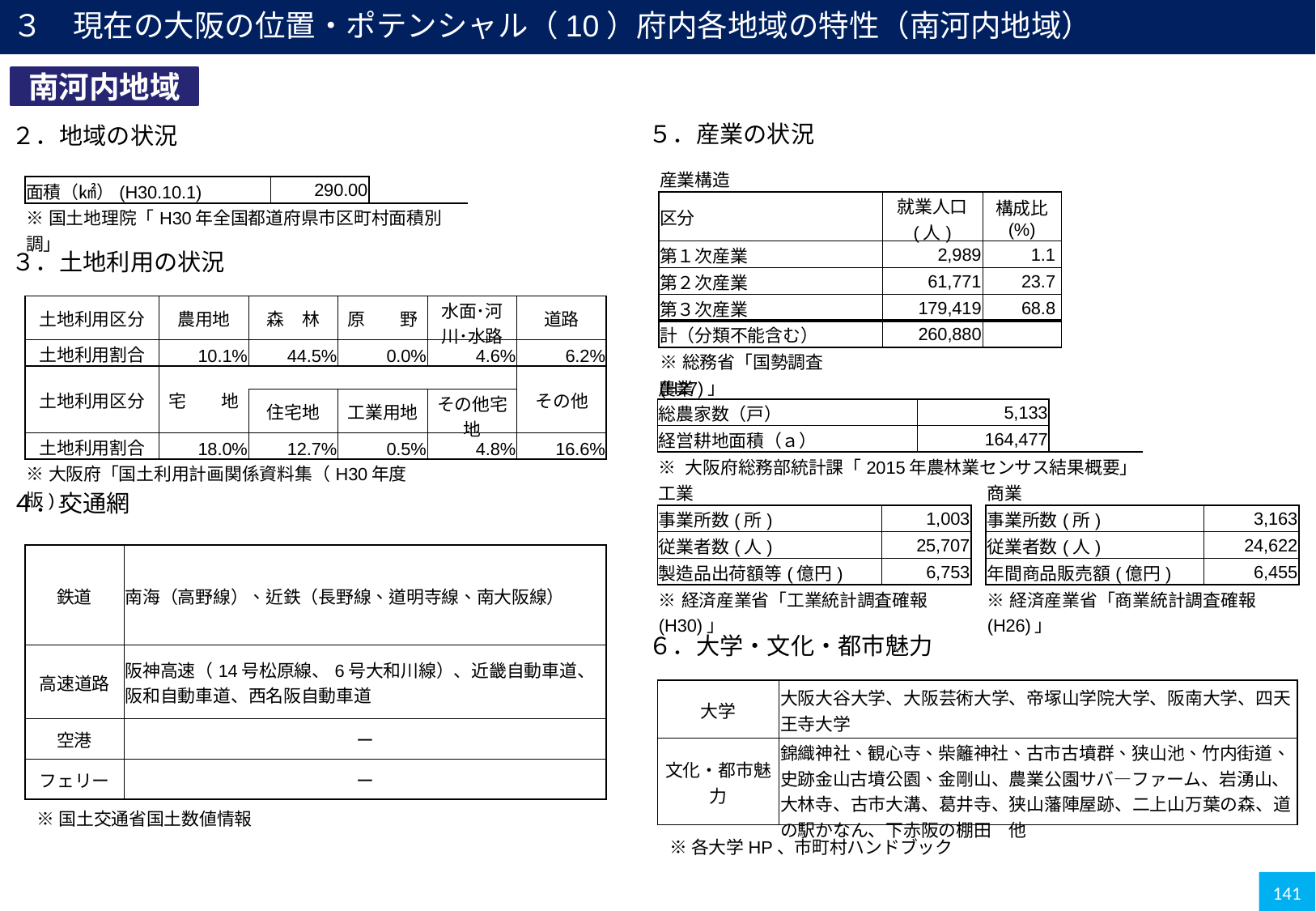

３　現在の大阪の位置・ポテンシャル（10）府内各地域の特性（南河内地域）
南河内地域
５．産業の状況
２．地域の状況
| 産業構造 |  |  |  |
| --- | --- | --- | --- |
| 区分 |  | 就業人口 (人) | 構成比 (%) |
| 第１次産業 |  | 2,989 | 1.1 |
| 第２次産業 |  | 61,771 | 23.7 |
| 第３次産業 |  | 179,419 | 68.8 |
| 計（分類不能含む） |  | 260,880 |  |
| ※総務省「国勢調査(H27)」 |  |  |  |
| 面積（㎢）(H30.10.1) | 290.00 |  |
| --- | --- | --- |
| ※国土地理院「H30年全国都道府県市区町村面積別調」 |  |  |
３．土地利用の状況
| 土地利用区分 | 農用地 | 森　林 | 原　　野 | 水面･河川･水路 | 道路 |
| --- | --- | --- | --- | --- | --- |
| 土地利用割合 | 10.1% | 44.5% | 0.0% | 4.6% | 6.2% |
| 土地利用区分 | 宅　　地 |  |  |  | その他 |
|  |  | 住宅地 | 工業用地 | その他宅地 |  |
| 土地利用割合 | 18.0% | 12.7% | 0.5% | 4.8% | 16.6% |
| ※大阪府「国土利用計画関係資料集（H30年度版)」 |  |  |  |  |  |
| 農業 |  |  |  |  |
| --- | --- | --- | --- | --- |
| 総農家数（戸） |  | 5,133 |  |  |
| 経営耕地面積（ａ） |  | 164,477 |  |  |
| ※ 大阪府総務部統計課「2015年農林業センサス結果概要」 |  |  |  |  |
| 工業 |  |  |
| --- | --- | --- |
| 事業所数(所) |  | 1,003 |
| 従業者数(人) |  | 25,707 |
| 製造品出荷額等(億円) |  | 6,753 |
| ※経済産業省「工業統計調査確報(H30)」 |  |  |
| 商業 |  |  |
| --- | --- | --- |
| 事業所数(所) |  | 3,163 |
| 従業者数(人) |  | 24,622 |
| 年間商品販売額(億円) |  | 6,455 |
| ※経済産業省「商業統計調査確報(H26)」 |  |  |
４．交通網
| 鉄道 | 南海（高野線）、近鉄（長野線、道明寺線、南大阪線） |
| --- | --- |
| 高速道路 | 阪神高速（14号松原線、6号大和川線）、近畿自動車道、阪和自動車道、西名阪自動車道 |
| 空港 | ー |
| フェリー | ー |
６．大学・文化・都市魅力
| 大学 | 大阪大谷大学、大阪芸術大学、帝塚山学院大学、阪南大学、四天王寺大学 |
| --- | --- |
| 文化・都市魅力 | 錦織神社、観心寺、柴籬神社、古市古墳群、狭山池、竹内街道、史跡金山古墳公園、金剛山、農業公園サバ―ファーム、岩湧山、大林寺、古市大溝、葛井寺、狭山藩陣屋跡、二上山万葉の森、道の駅かなん、下赤阪の棚田　他 |
※国土交通省国土数値情報
※各大学HP、市町村ハンドブック
141